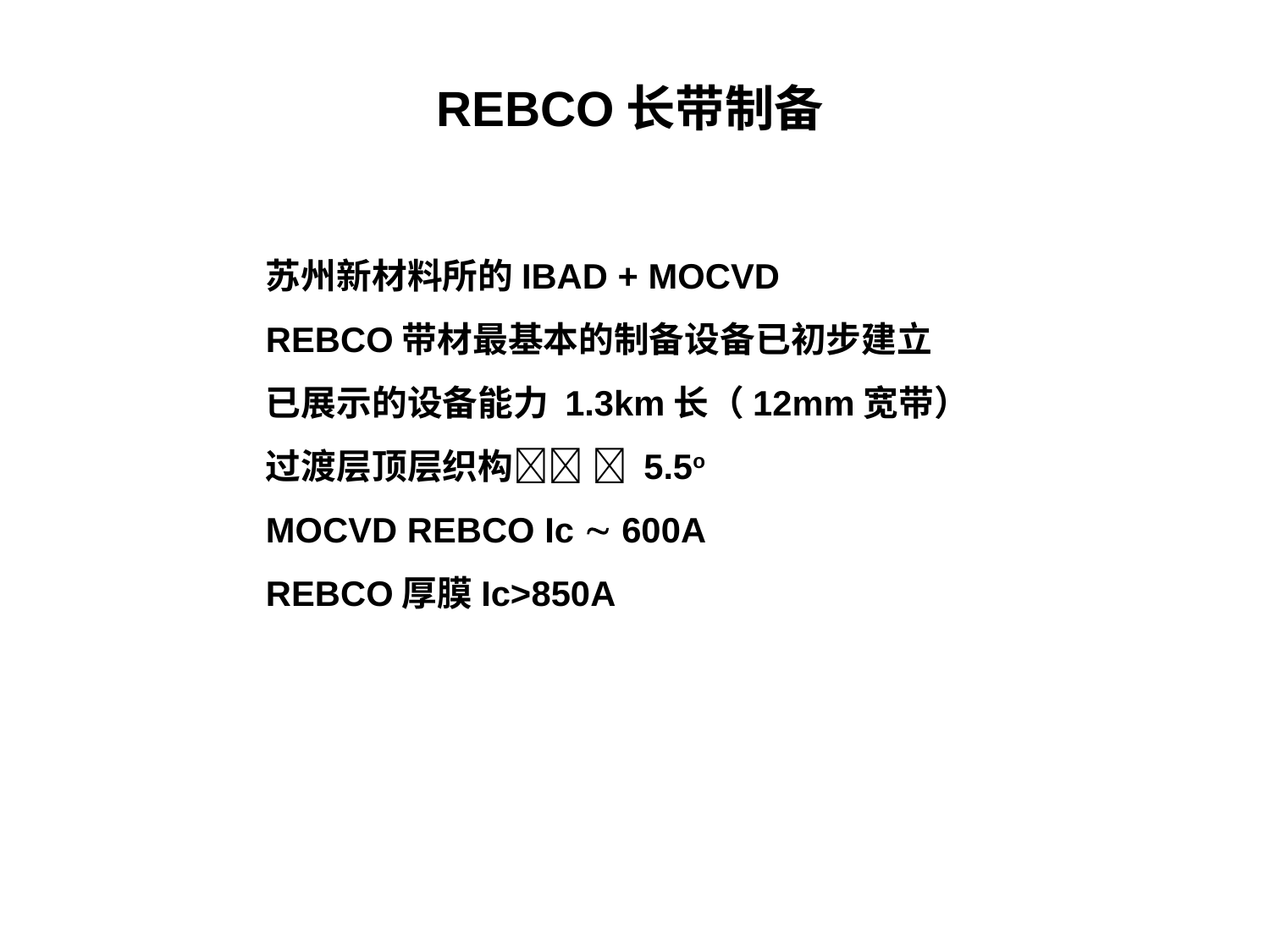

# REBCO长带制备
苏州新材料所的IBAD + MOCVD
REBCO带材最基本的制备设备已初步建立
已展示的设备能力 1.3km长（12mm宽带）
过渡层顶层织构Δϕ ∼ 5.5o
MOCVD REBCO Ic ∼ 600A
REBCO厚膜Ic>850A